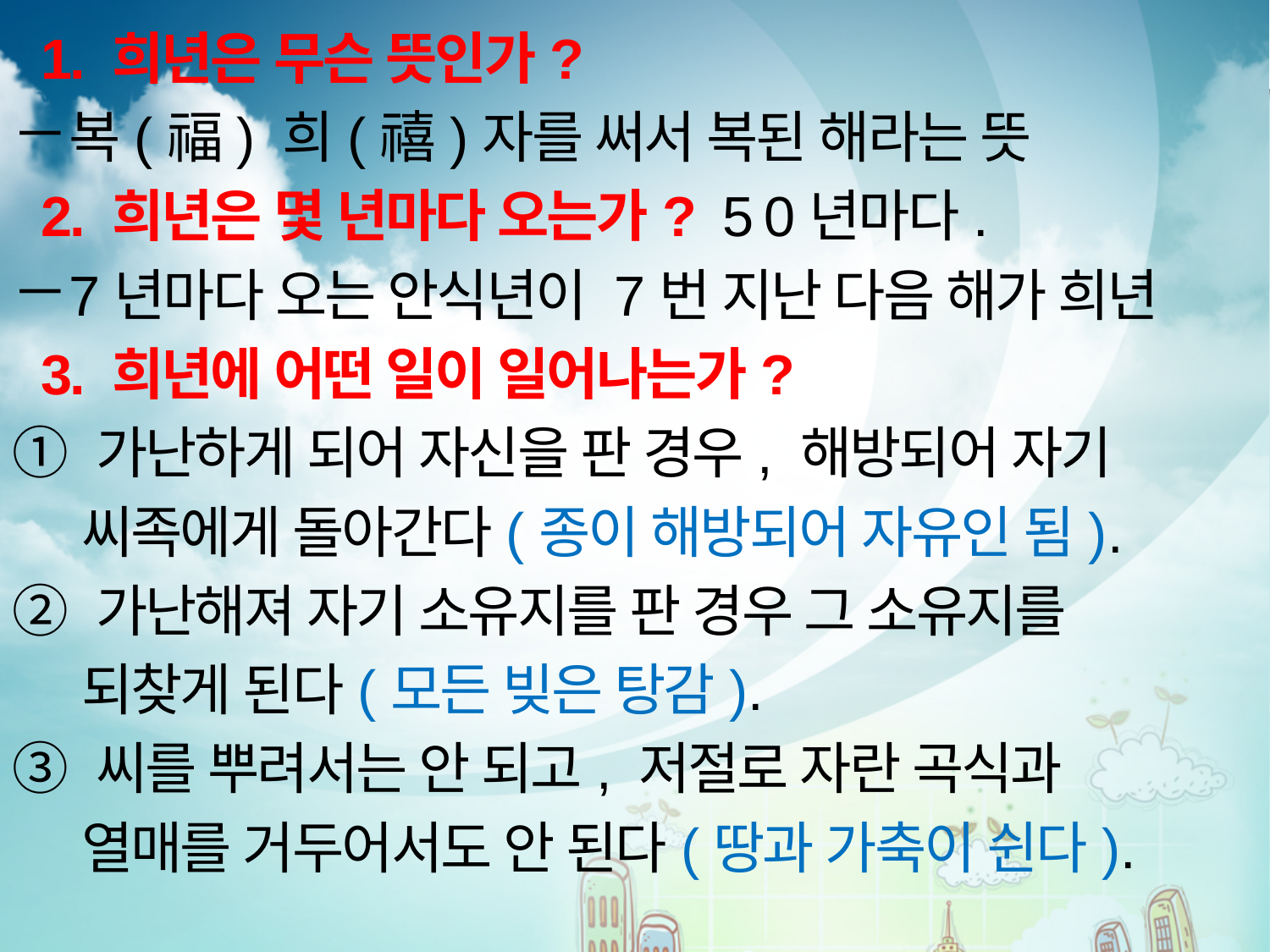

1. 희년은 무슨 뜻인가?
복(福) 희(禧)자를 써서 복된 해라는 뜻
  2. 희년은 몇 년마다 오는가?  5 0년마다.
7년마다 오는 안식년이 7번 지난 다음 해가 희년
  3. 희년에 어떤 일이 일어나는가?
① 가난하게 되어 자신을 판 경우, 해방되어 자기
    씨족에게 돌아간다(종이 해방되어 자유인 됨).
② 가난해져 자기 소유지를 판 경우 그 소유지를
    되찾게 된다(모든 빚은 탕감).
③ 씨를 뿌려서는 안 되고, 저절로 자란 곡식과
    열매를 거두어서도 안 된다(땅과 가축이 쉰다).